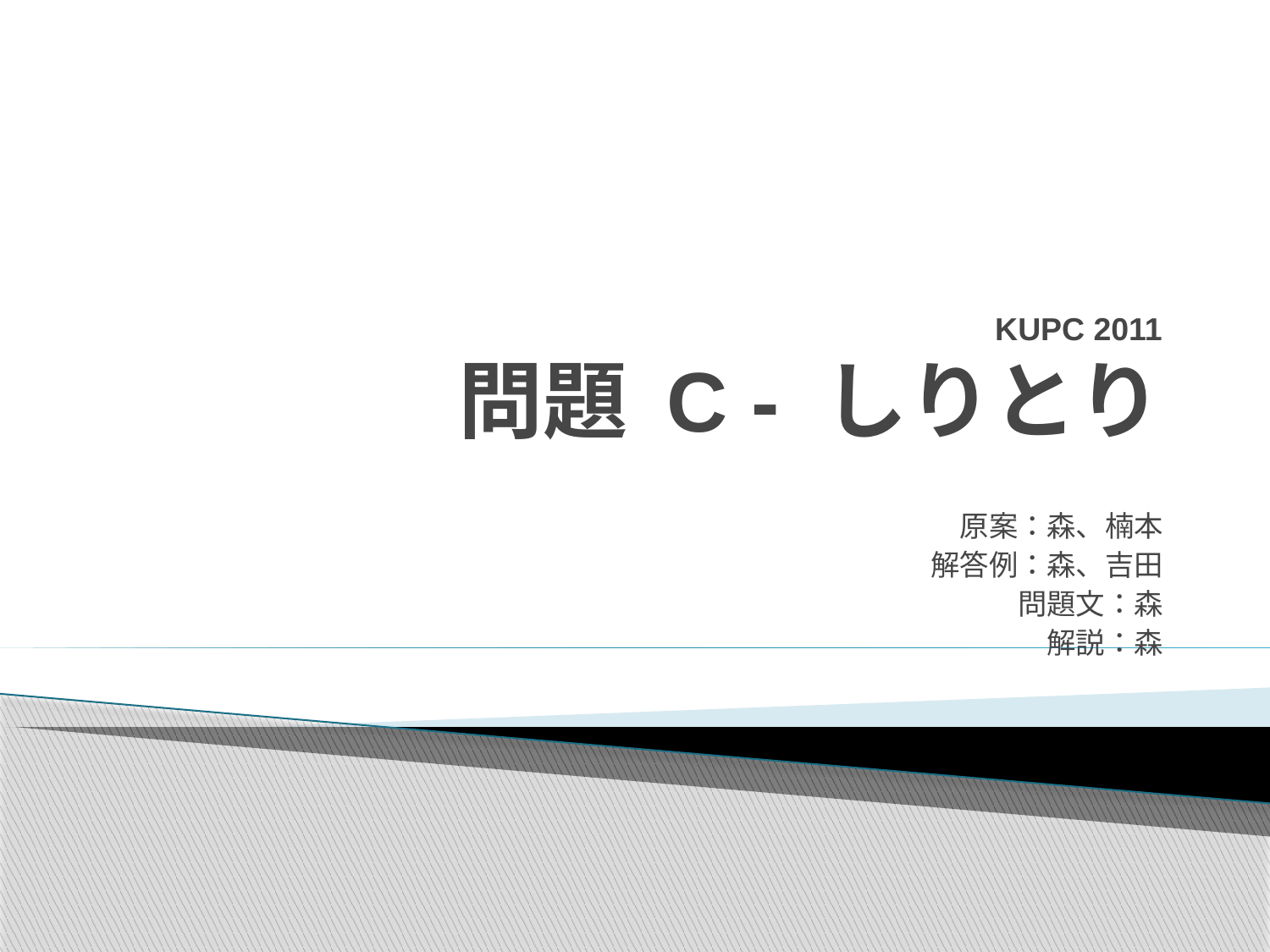

# KUPC 2011 問題 C - しりとり
原案：森、楠本
解答例：森、吉田
問題文：森
解説：森